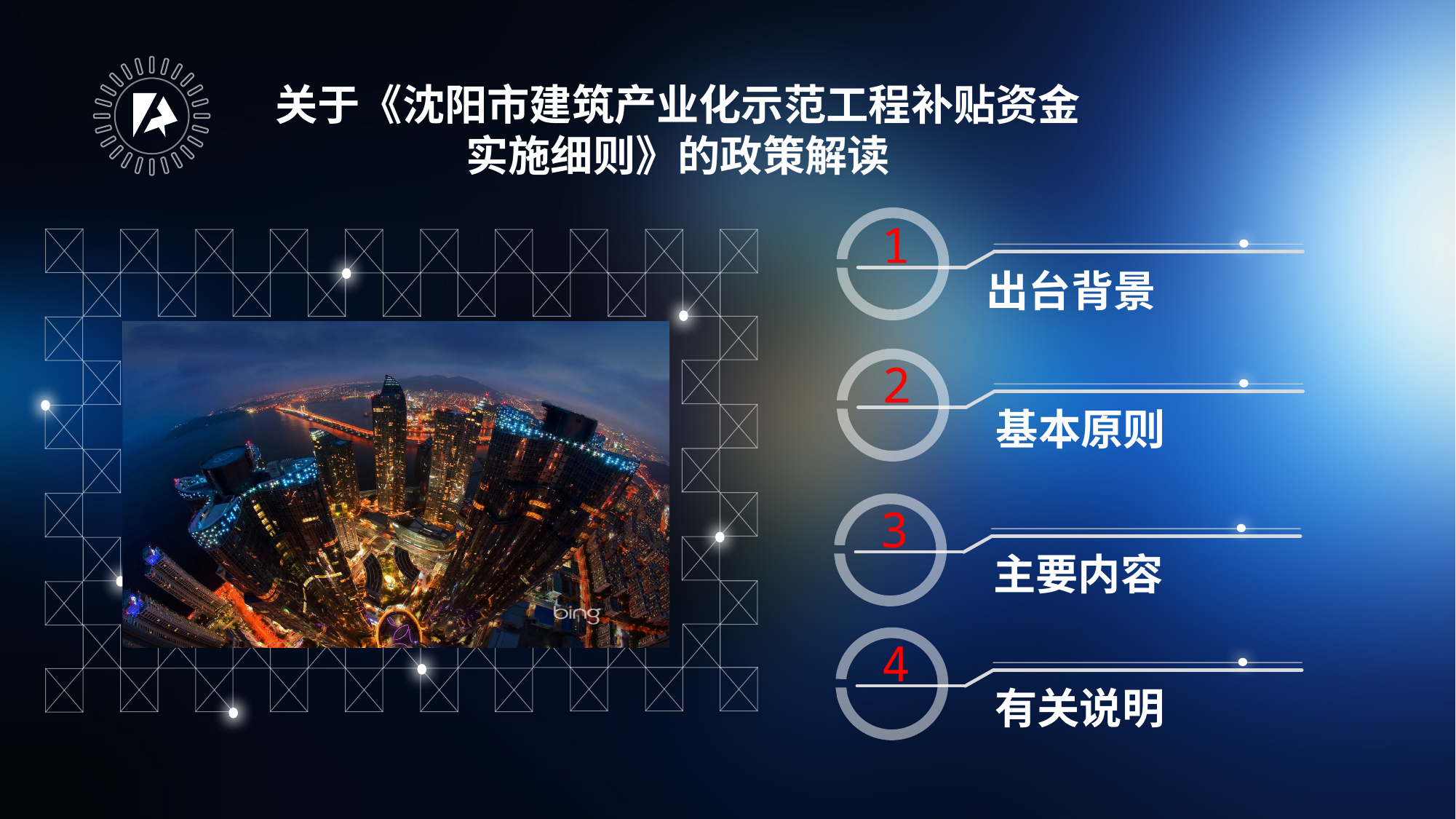

关于《沈阳市建筑产业化示范工程补贴资金实施细则》的政策解读

1

出台背景

2

基本原则

3

主要内容

4

有关说明